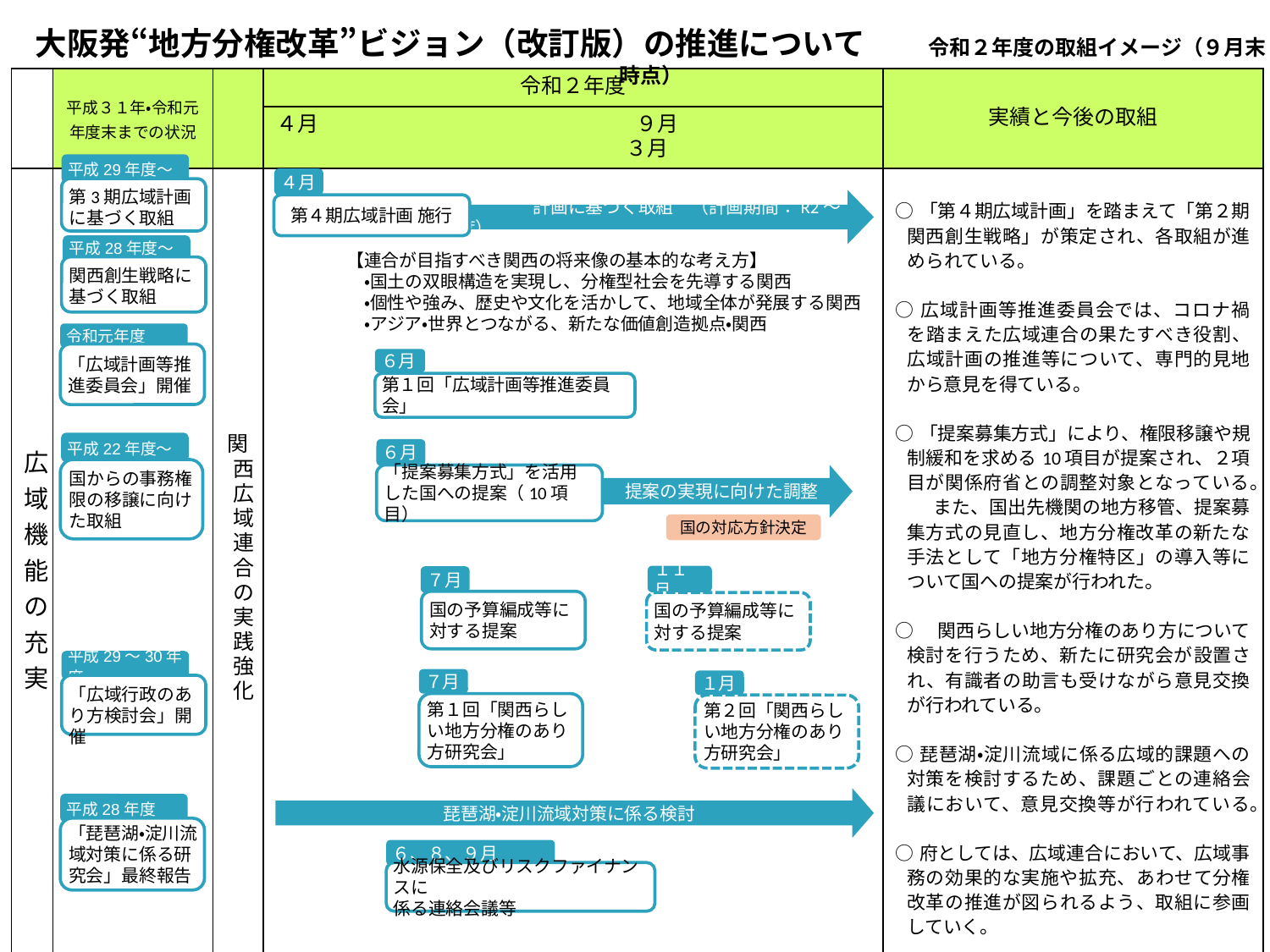

大阪発“地方分権改革”ビジョン（改訂版）の推進について　　令和２年度の取組イメージ（９月末時点）
|  | 平成３１年・令和元年度末までの状況 |  | 令和２年度 | 実績と今後の取組 |
| --- | --- | --- | --- | --- |
|  |  |  | ４月　　　　　　　　　　　　　　　９月　　　　　　　　　　　　　　　　３月 |  |
| 広域機能の充実 |  | 関西広域連合の実践強化 |  | ○「第４期広域計画」を踏まえて「第２期関西創生戦略」が策定され、各取組が進められている。 ○広域計画等推進委員会では、コロナ禍を踏まえた広域連合の果たすべき役割、広域計画の推進等について、専門的見地から意見を得ている。 ○「提案募集方式」により、権限移譲や規制緩和を求める10項目が提案され、２項目が関係府省との調整対象となっている。 　　また、国出先機関の地方移管、提案募集方式の見直し、地方分権改革の新たな手法として「地方分権特区」の導入等について国への提案が行われた。 ○　関西らしい地方分権のあり方について検討を行うため、新たに研究会が設置され、有識者の助言も受けながら意見交換が行われている。 ○琵琶湖・淀川流域に係る広域的課題への対策を検討するため、課題ごとの連絡会議において、意見交換等が行われている。 ○府としては、広域連合において、広域事務の効果的な実施や拡充、あわせて分権改革の推進が図られるよう、取組に参画していく。 |
平成29年度～
第3期広域計画に基づく取組
４月
第４期広域計画 施行
　　　　　　計画に基づく取組　（計画期間：R2～4年度）
平成28年度～
関西創生戦略に基づく取組
【連合が目指すべき関西の将来像の基本的な考え方】
　・国土の双眼構造を実現し、分権型社会を先導する関西
　・個性や強み、歴史や文化を活かして、地域全体が発展する関西
　・アジア・世界とつながる、新たな価値創造拠点・関西
令和元年度
「広域計画等推進委員会」開催
６月
第１回「広域計画等推進委員会」
平成22年度～
国からの事務権限の移譲に向けた取組
６月
「提案募集方式」を活用した国への提案（10項目）
提案の実現に向けた調整
１１月
国の予算編成等に対する提案
７月
国の予算編成等に対する提案
国の対応方針決定
平成29～30年度
「広域行政のあり方検討会」開催
７月
第１回「関西らしい地方分権のあり方研究会」
１月
第２回「関西らしい地方分権のあり方研究会」
琵琶湖・淀川流域対策に係る検討
６、８、９月
水源保全及びリスクファイナンスに
係る連絡会議等
平成28年度
「琵琶湖・淀川流域対策に係る研究会」最終報告